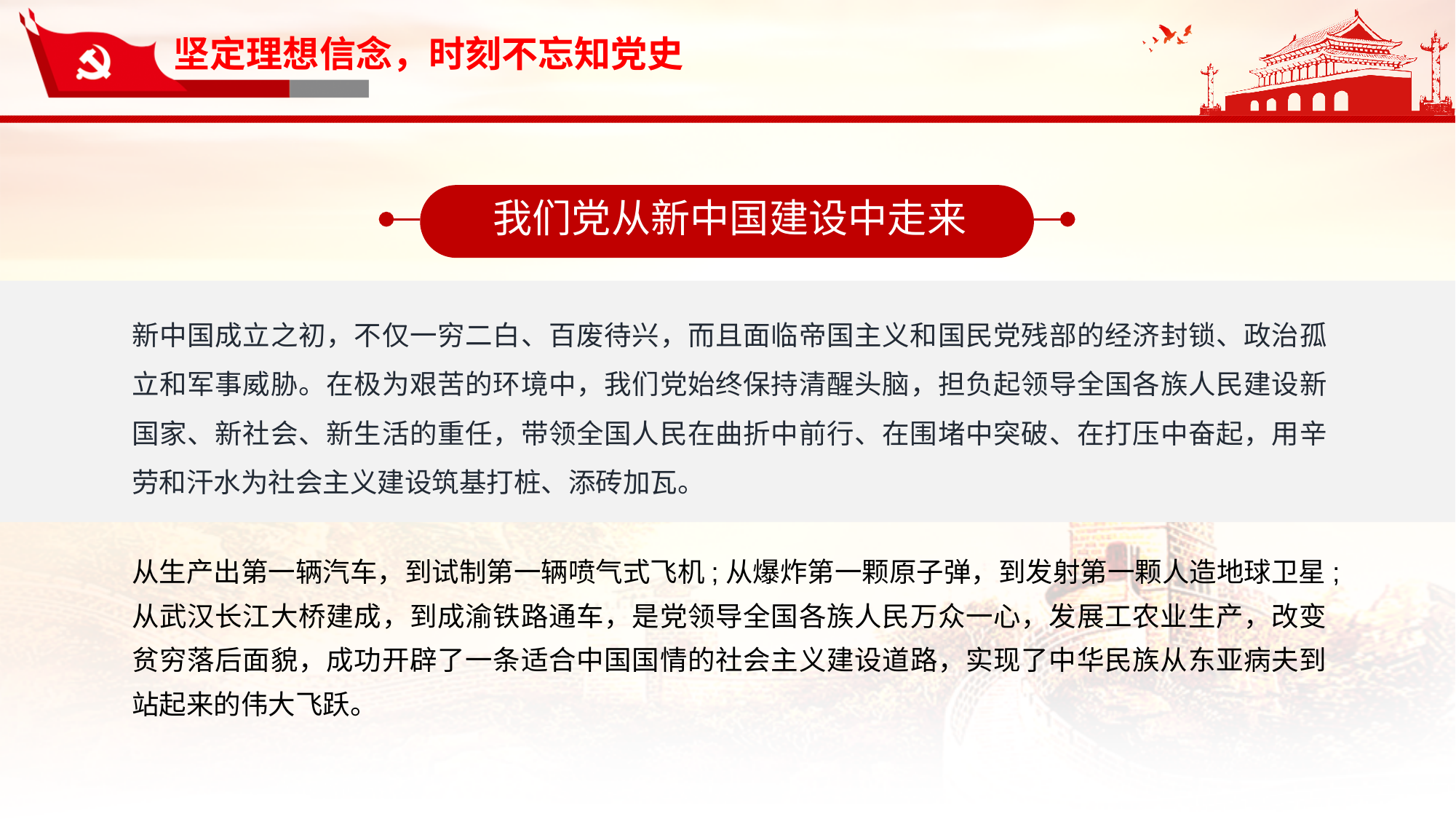

我们党从新中国建设中走来

新中国成立之初，不仅一穷二白、百废待兴，而且面临帝国主义和国民党残部的经济封锁、政治孤立和军事威胁。在极为艰苦的环境中，我们党始终保持清醒头脑，担负起领导全国各族人民建设新国家、新社会、新生活的重任，带领全国人民在曲折中前行、在围堵中突破、在打压中奋起，用辛劳和汗水为社会主义建设筑基打桩、添砖加瓦。
从生产出第一辆汽车，到试制第一辆喷气式飞机;从爆炸第一颗原子弹，到发射第一颗人造地球卫星;从武汉长江大桥建成，到成渝铁路通车，是党领导全国各族人民万众一心，发展工农业生产，改变贫穷落后面貌，成功开辟了一条适合中国国情的社会主义建设道路，实现了中华民族从东亚病夫到站起来的伟大飞跃。